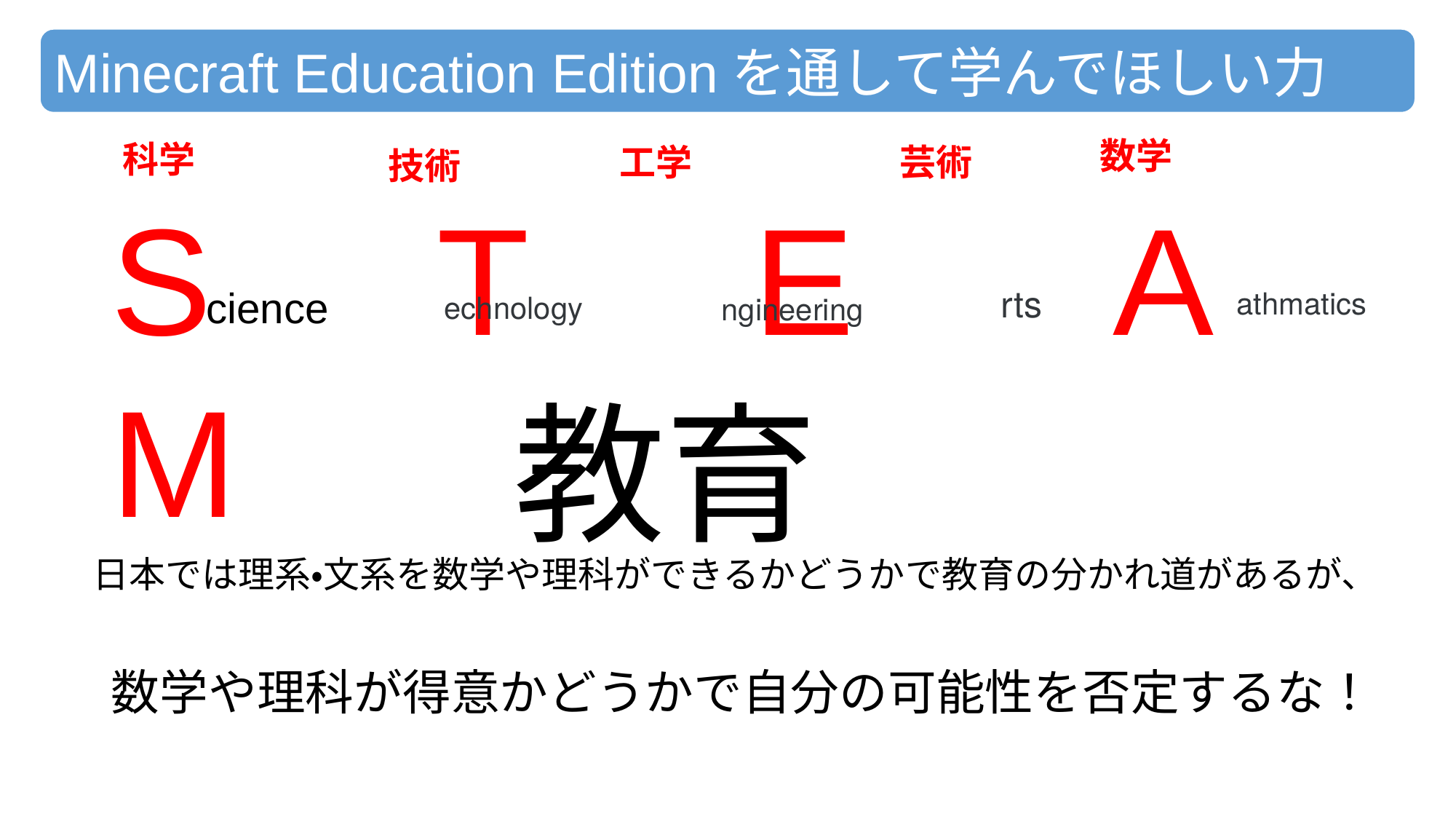

Minecraft Education Editionを通して学んでほしい力
数学
科学
工学
芸術
技術
S　T　E　 A  M
cience
rts
athmatics
echnology
ngineering
教育
日本では理系・文系を数学や理科ができるかどうかで教育の分かれ道があるが、
数学や理科が得意かどうかで自分の可能性を否定するな！